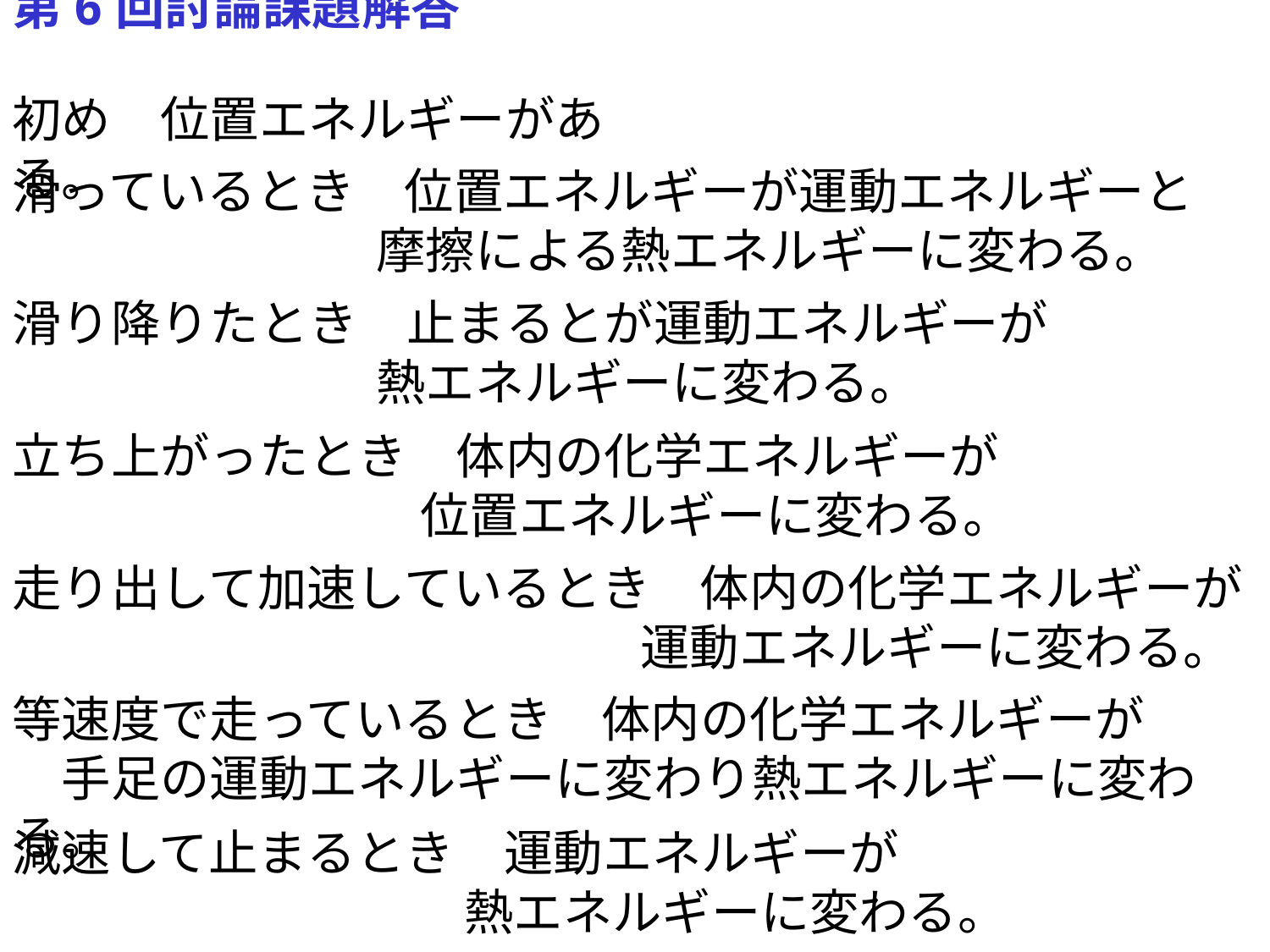

第6回討論課題解答
初め　位置エネルギーがある。
滑っているとき　位置エネルギーが運動エネルギーと
                                摩擦による熱エネルギーに変わる。
滑り降りたとき　止まるとが運動エネルギーが
                                熱エネルギーに変わる。
立ち上がったとき　体内の化学エネルギーが
                                    位置エネルギーに変わる。
走り出して加速しているとき　体内の化学エネルギーが
                                                        運動エネルギーに変わる。
等速度で走っているとき　体内の化学エネルギーが
　手足の運動エネルギーに変わり熱エネルギーに変わる。
減速して止まるとき　運動エネルギーが
                                        熱エネルギーに変わる。